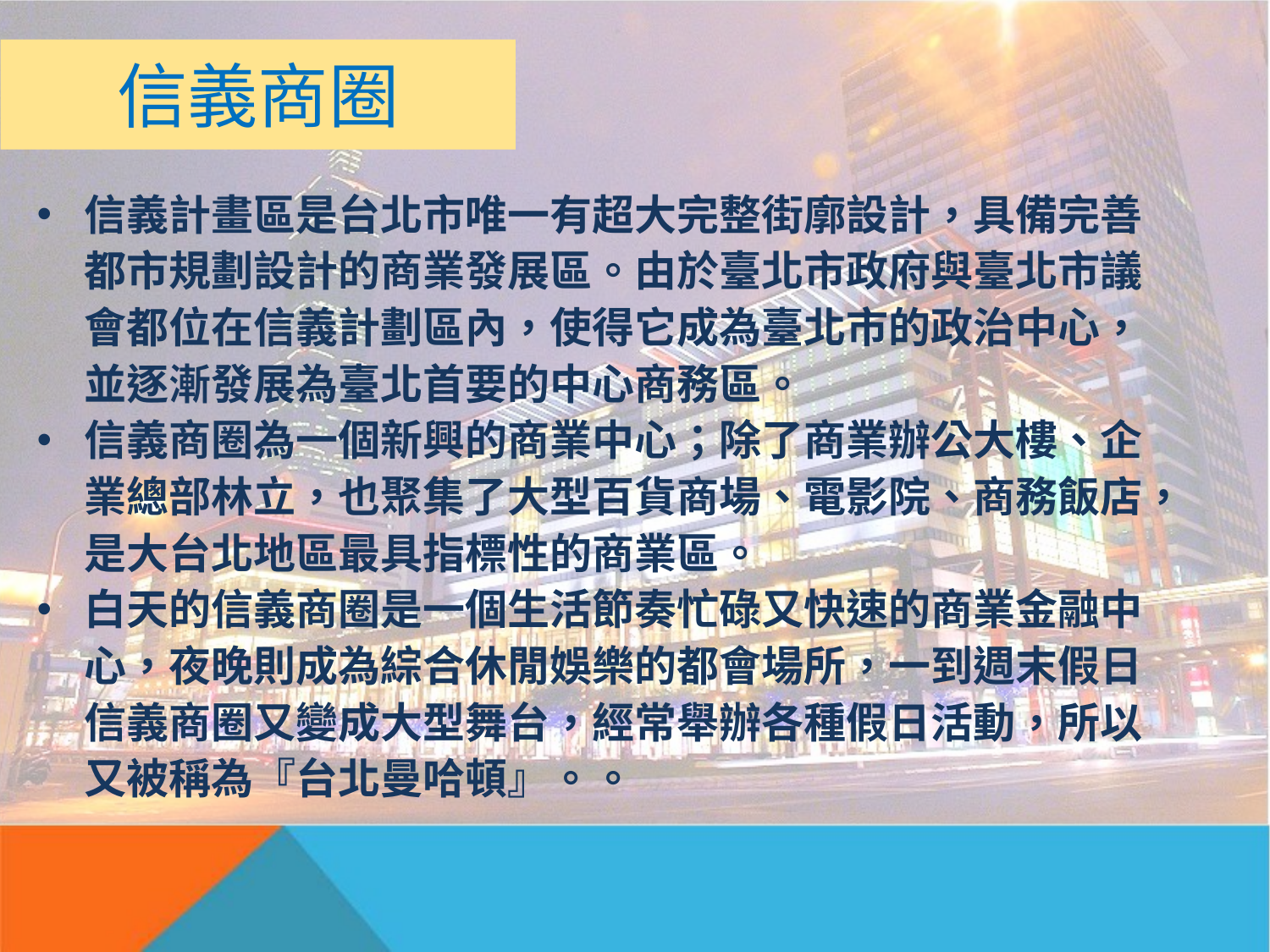

信義商圈
信義計畫區是台北市唯一有超大完整街廓設計，具備完善都市規劃設計的商業發展區。由於臺北市政府與臺北市議會都位在信義計劃區內，使得它成為臺北市的政治中心，並逐漸發展為臺北首要的中心商務區。
信義商圈為一個新興的商業中心；除了商業辦公大樓、企業總部林立，也聚集了大型百貨商場、電影院、商務飯店，是大台北地區最具指標性的商業區。
白天的信義商圈是一個生活節奏忙碌又快速的商業金融中心，夜晚則成為綜合休閒娛樂的都會場所，一到週末假日信義商圈又變成大型舞台，經常舉辦各種假日活動，所以又被稱為『台北曼哈頓』。。